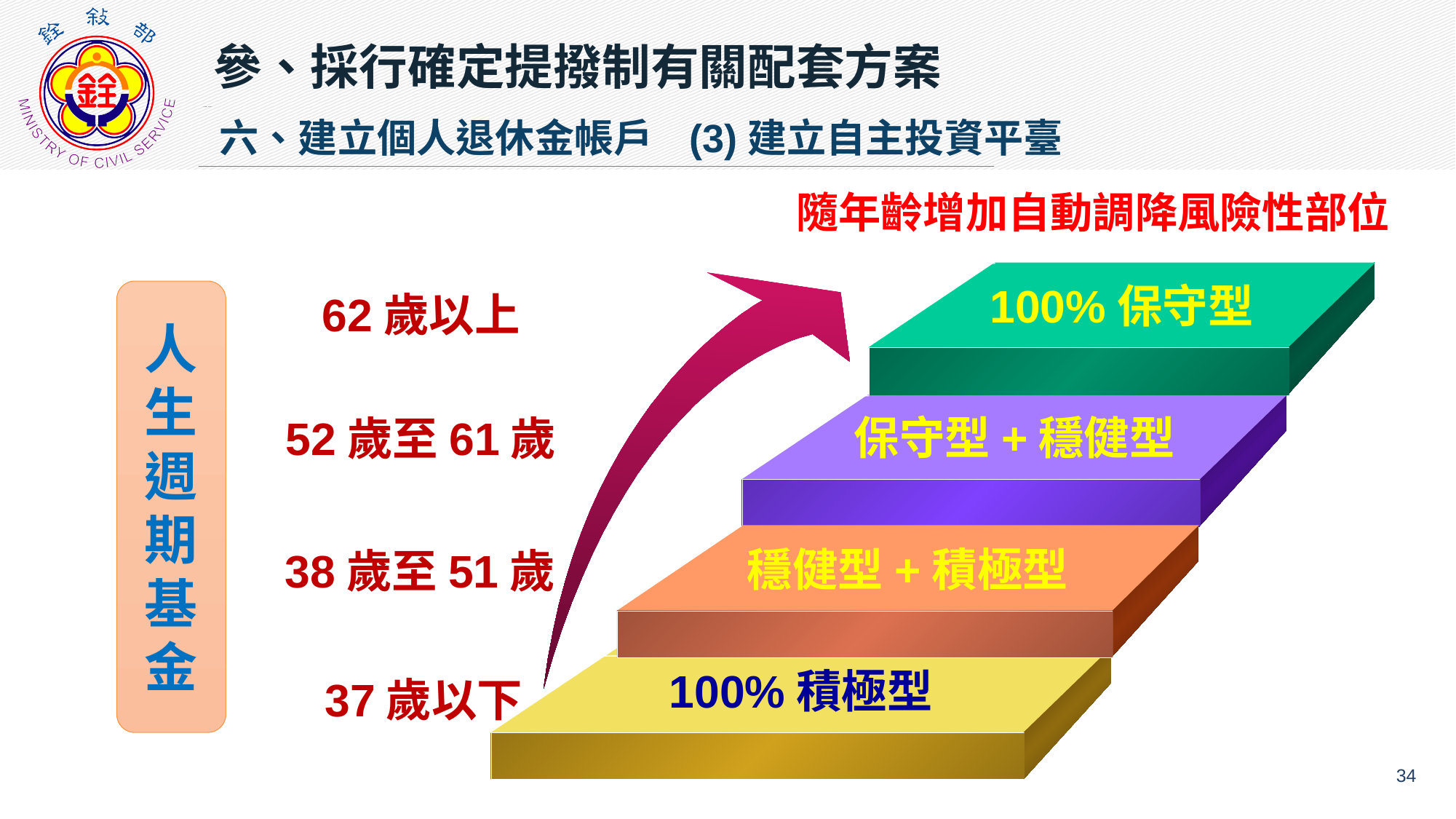

參、採行確定提撥制有關配套方案
六、建立個人退休金帳戶   (3)建立自主投資平臺
隨年齡增加自動調降風險性部位

100%保守型

62歲以上

保守型+穩健型

52歲至61歲

穩健型+積極型

 38歲至51歲

100%積極型

37歲以下

人生週期基金